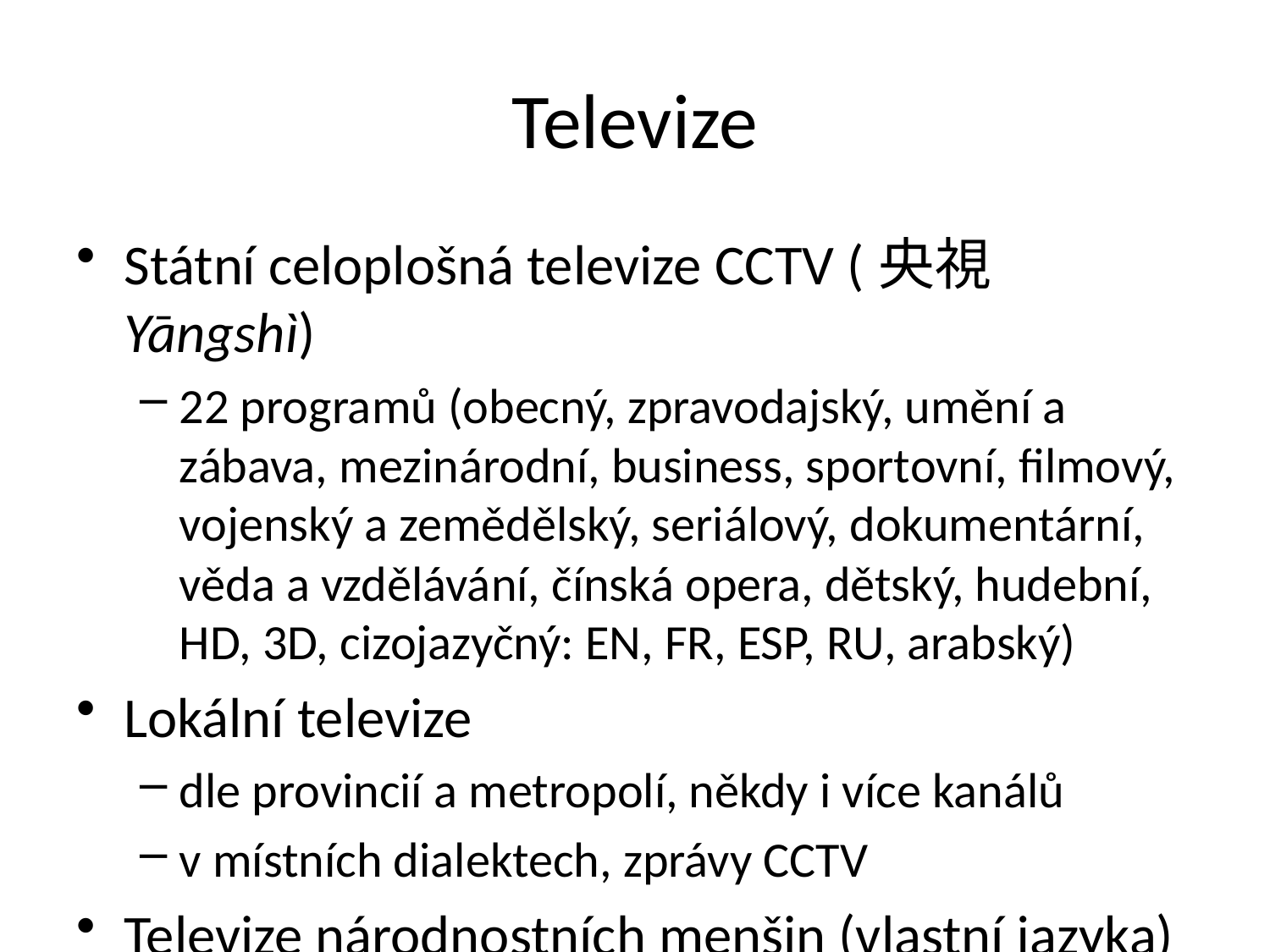

# Televize
Státní celoplošná televize CCTV (央視 Yāngshì)
22 programů (obecný, zpravodajský, umění a zábava, mezinárodní, business, sportovní, filmový, vojenský a zemědělský, seriálový, dokumentární, věda a vzdělávání, čínská opera, dětský, hudební, HD, 3D, cizojazyčný: EN, FR, ESP, RU, arabský)
Lokální televize
dle provincií a metropolí, někdy i více kanálů
v místních dialektech, zprávy CCTV
Televize národnostních menšin (vlastní jazyka)